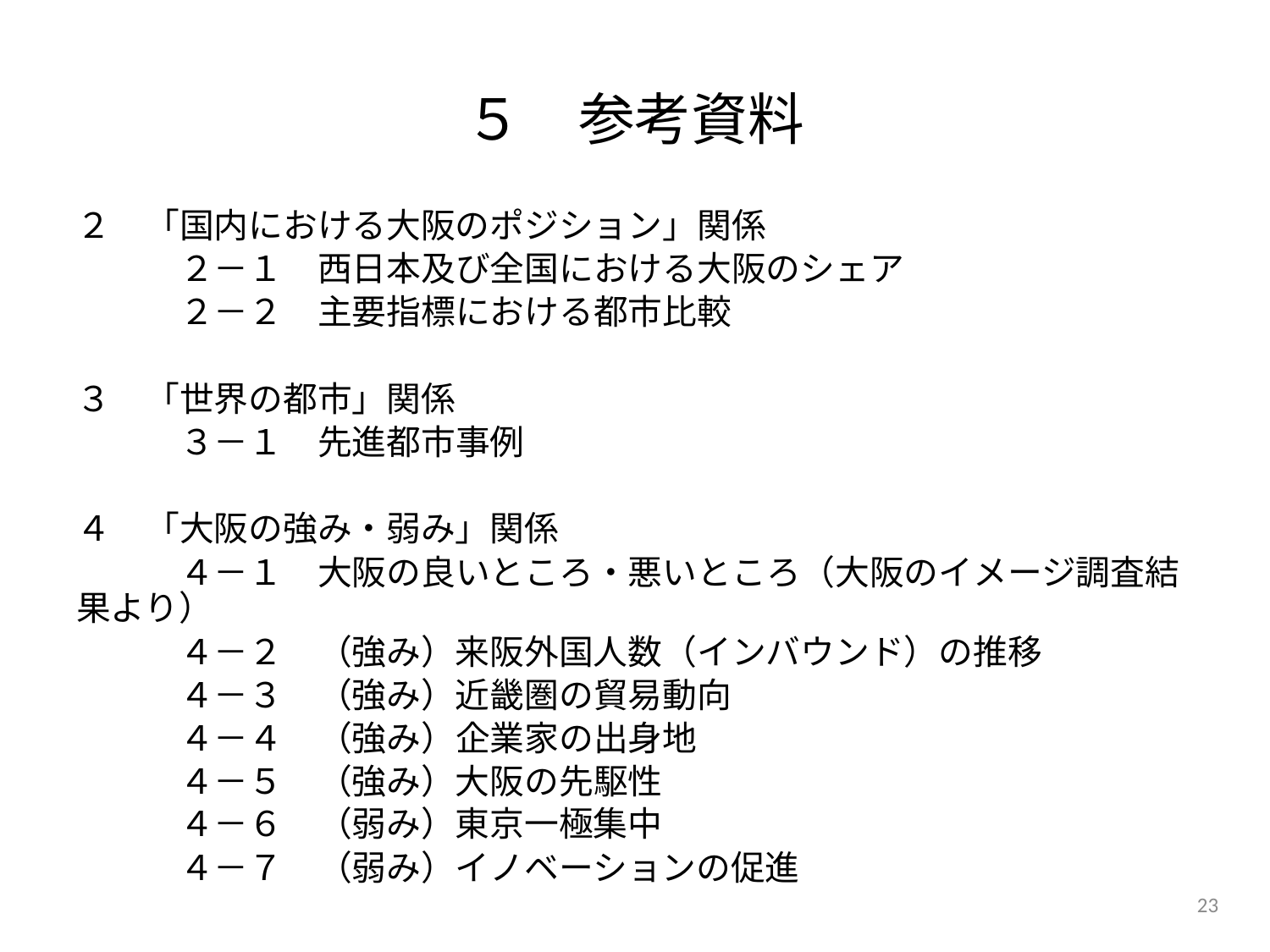

# ５　参考資料
２　「国内における大阪のポジション」関係
　　　２－１　西日本及び全国における大阪のシェア
　　　２－２　主要指標における都市比較

３　「世界の都市」関係
　　　３－１　先進都市事例

４　「大阪の強み・弱み」関係
　　　４－１　大阪の良いところ・悪いところ（大阪のイメージ調査結果より）
　　　４－２　（強み）来阪外国人数（インバウンド）の推移
　　　４－３　（強み）近畿圏の貿易動向
　　　４－４　（強み）企業家の出身地
　　　４－５　（強み）大阪の先駆性
　　　４－６　（弱み）東京一極集中
　　　４－７　（弱み）イノベーションの促進
23